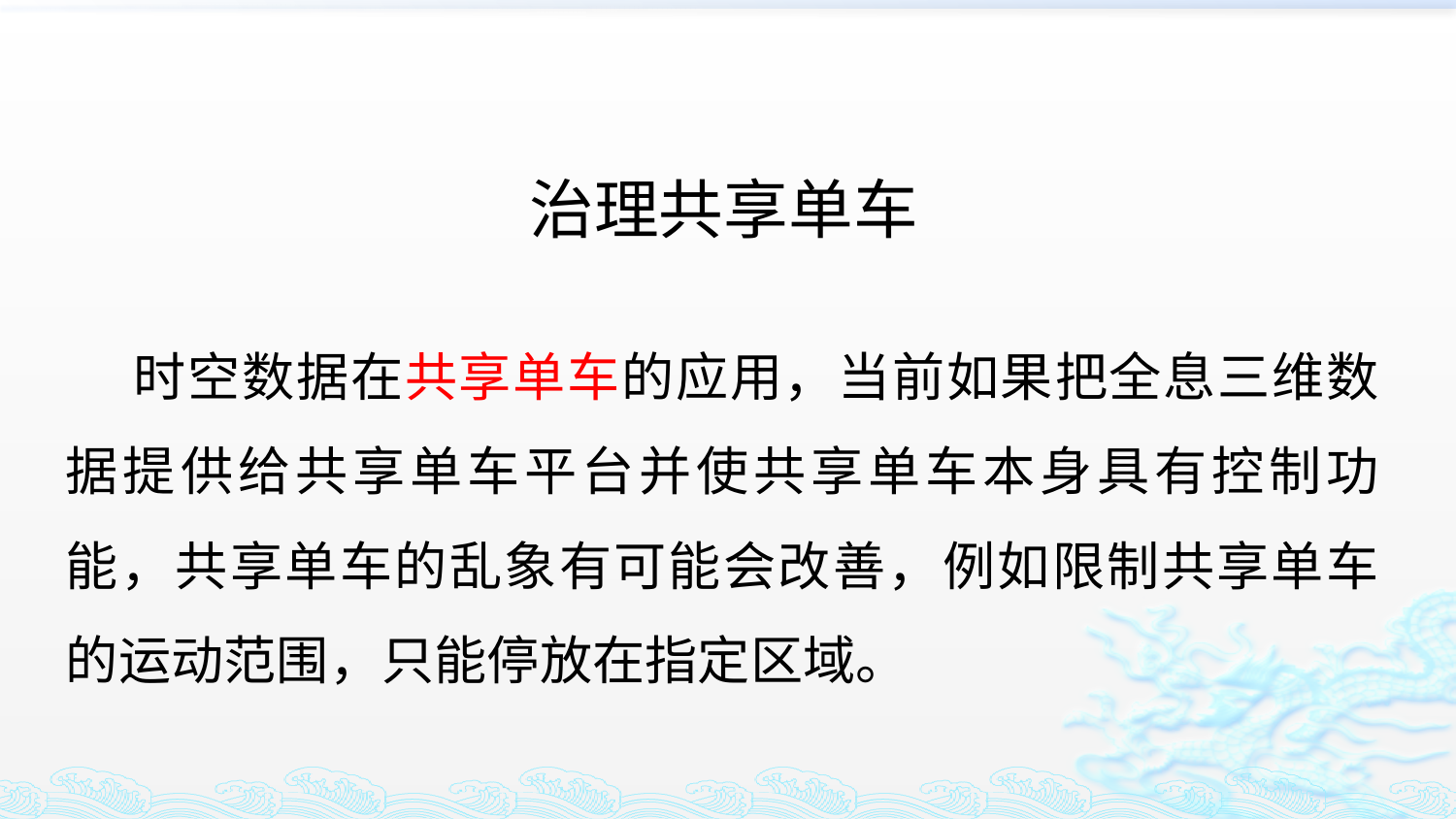

治理共享单车
    时空数据在共享单车的应用，当前如果把全息三维数据提供给共享单车平台并使共享单车本身具有控制功能，共享单车的乱象有可能会改善，例如限制共享单车的运动范围，只能停放在指定区域。